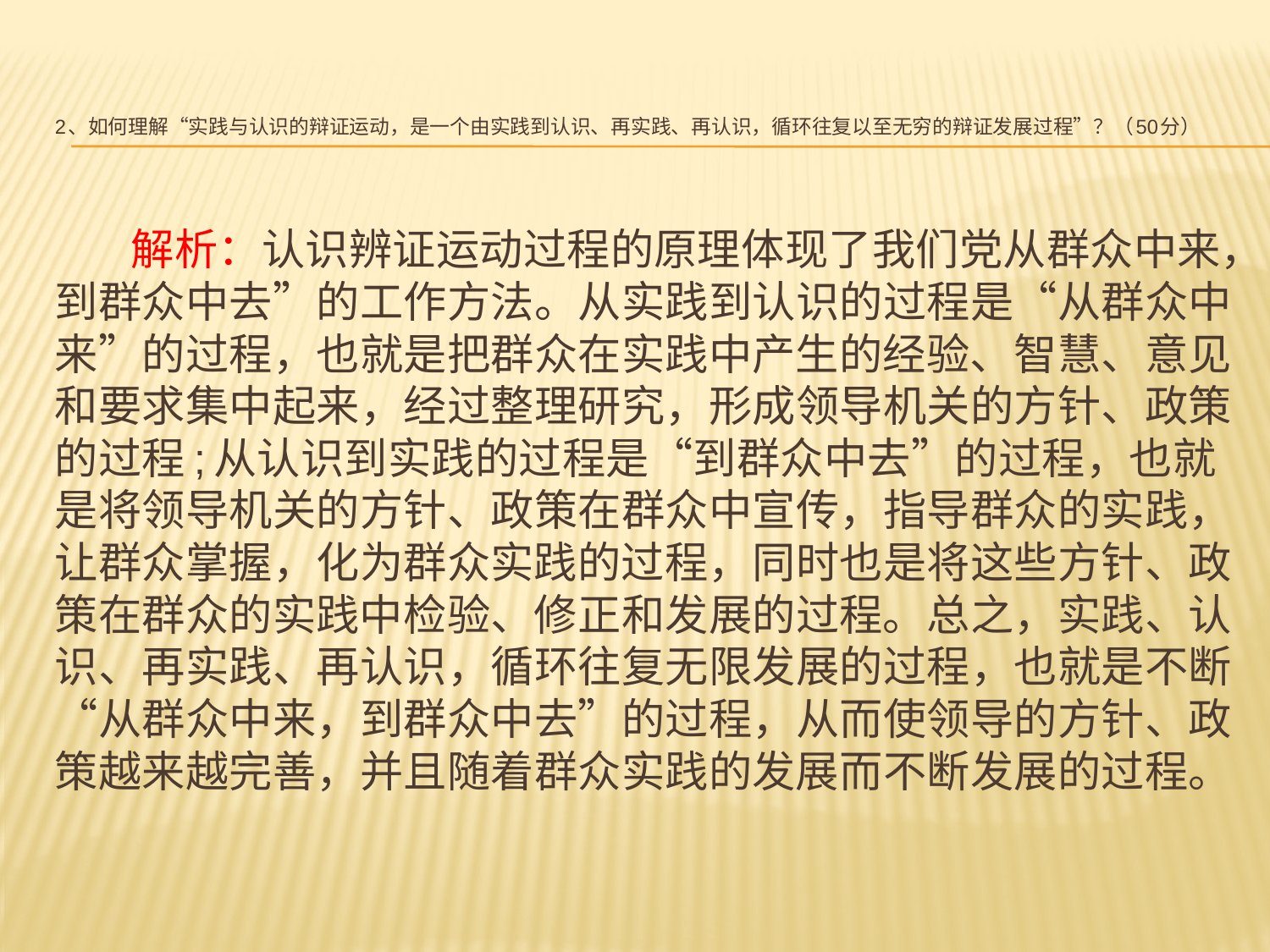

# 2、如何理解“实践与认识的辩证运动，是一个由实践到认识、再实践、再认识，循环往复以至无穷的辩证发展过程”？（50分）
       解析：认识辨证运动过程的原理体现了我们党从群众中来，到群众中去”的工作方法。从实践到认识的过程是“从群众中来”的过程，也就是把群众在实践中产生的经验、智慧、意见和要求集中起来，经过整理研究，形成领导机关的方针、政策的过程;从认识到实践的过程是“到群众中去”的过程，也就是将领导机关的方针、政策在群众中宣传，指导群众的实践，让群众掌握，化为群众实践的过程，同时也是将这些方针、政策在群众的实践中检验、修正和发展的过程。总之，实践、认识、再实践、再认识，循环往复无限发展的过程，也就是不断“从群众中来，到群众中去”的过程，从而使领导的方针、政策越来越完善，并且随着群众实践的发展而不断发展的过程。